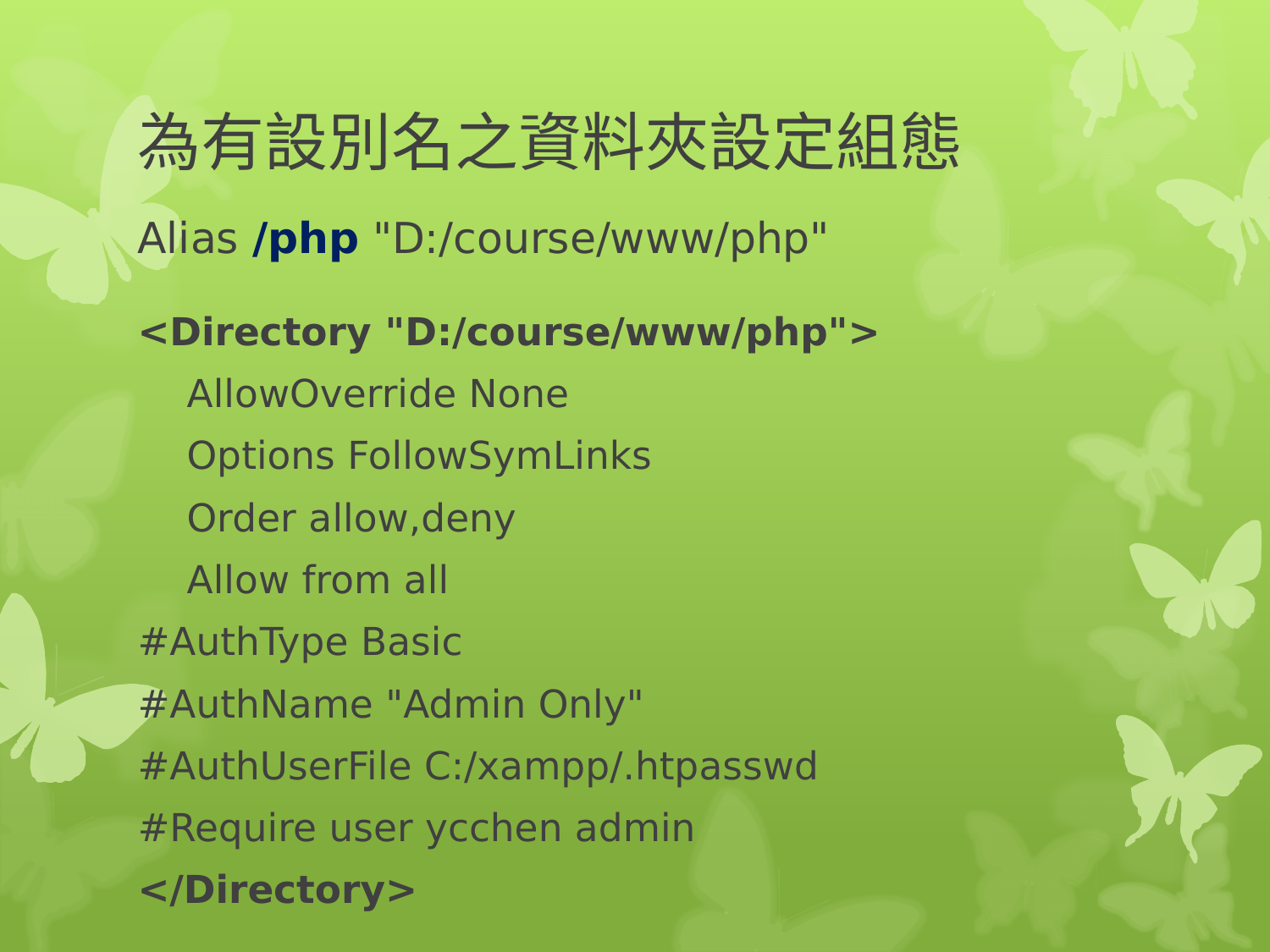

# 為有設別名之資料夾設定組態
Alias /php "D:/course/www/php"

<Directory "D:/course/www/php">
    AllowOverride None
    Options FollowSymLinks
    Order allow,deny
    Allow from all
#AuthType Basic
#AuthName "Admin Only"
#AuthUserFile C:/xampp/.htpasswd
#Require user ycchen admin
</Directory>